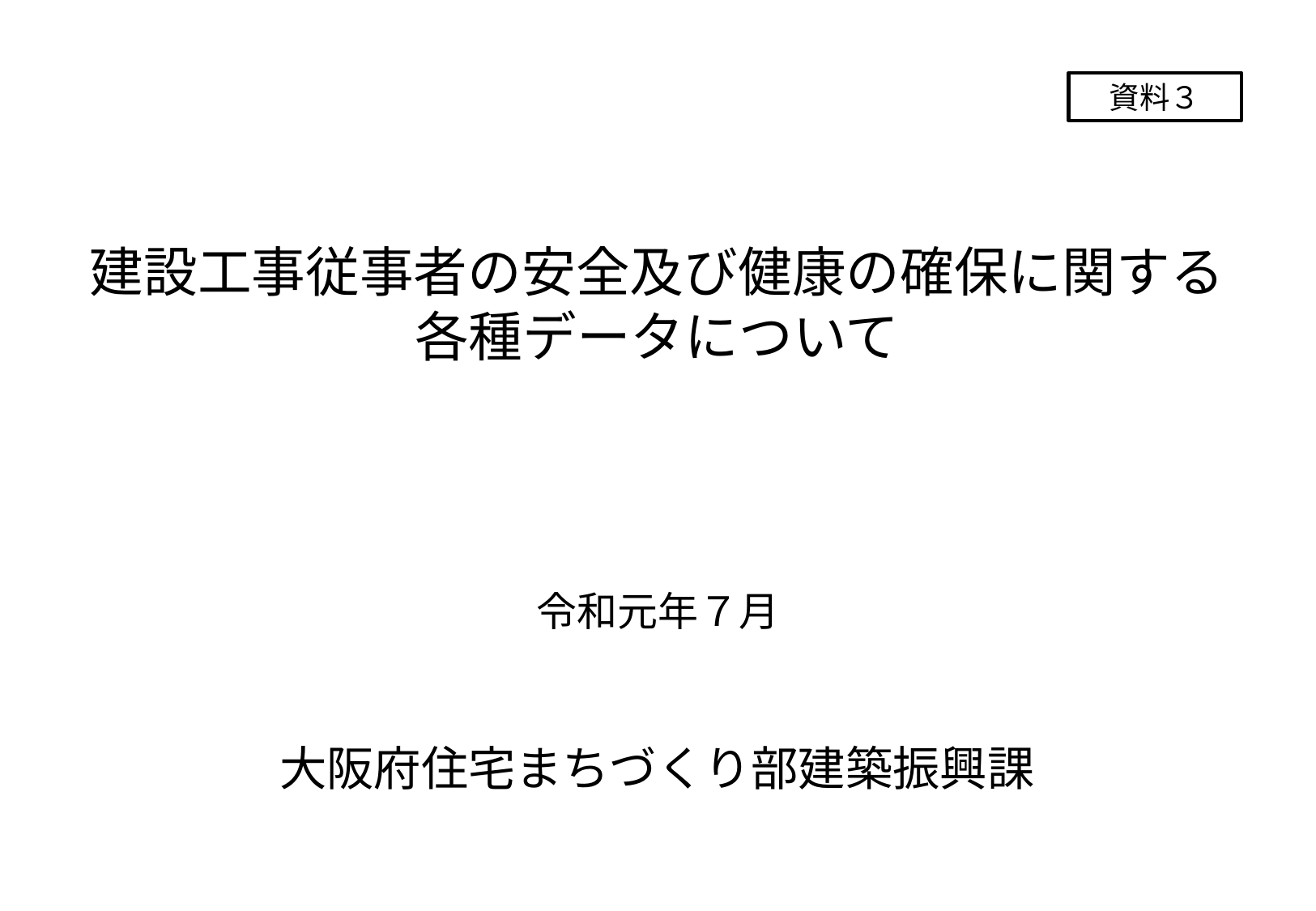

資料３
# 建設工事従事者の安全及び健康の確保に関する 各種データについて
令和元年７月
大阪府住宅まちづくり部建築振興課